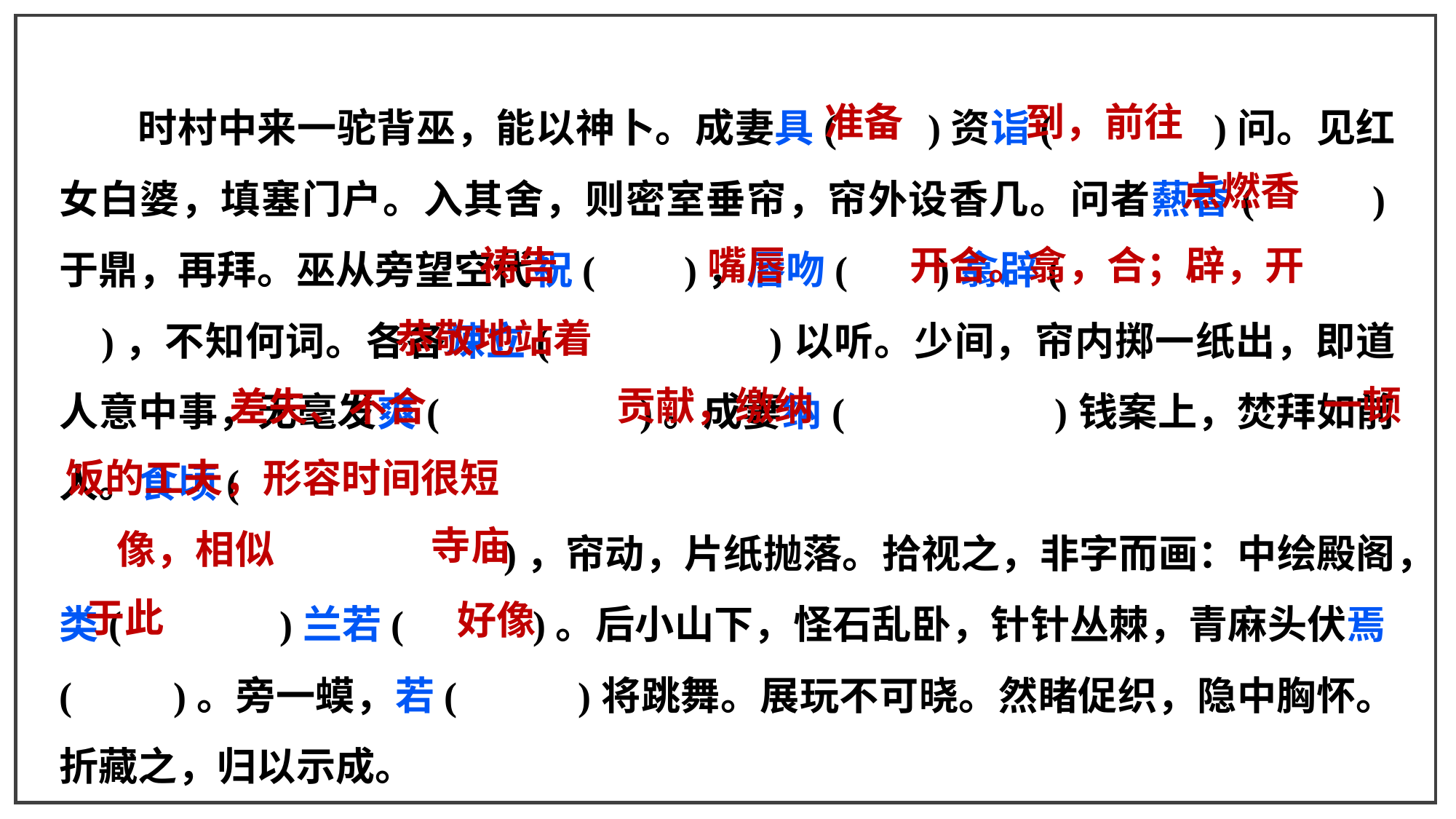

时村中来一驼背巫，能以神卜。成妻具(         )资诣(                )问。见红女白婆，填塞门户。入其舍，则密室垂帘，帘外设香几。问者爇香(           )于鼎，再拜。巫从旁望空代祝(         )，唇吻(         )翕辟(                                       )，不知何词。各各竦立(                     )以听。少间，帘内掷一纸出，即道人意中事，无毫发爽(                    )。成妻纳(                     )钱案上，焚拜如前人。食顷(
                                     )，帘动，片纸抛落。拾视之，非字而画：中绘殿阁，类(                )兰若(             )。后小山下，怪石乱卧，针针丛棘，青麻头伏焉(          )。旁一蟆，若(            )将跳舞。展玩不可晓。然睹促织，隐中胸怀。折藏之，归以示成。
准备
到，前往
点燃香
嘴唇
开合。翕，合；辟，开
祷告
恭敬地站着
一顿
贡献，缴纳
差失、不合
饭的工夫，形容时间很短
寺庙
像，相似
于此
好像